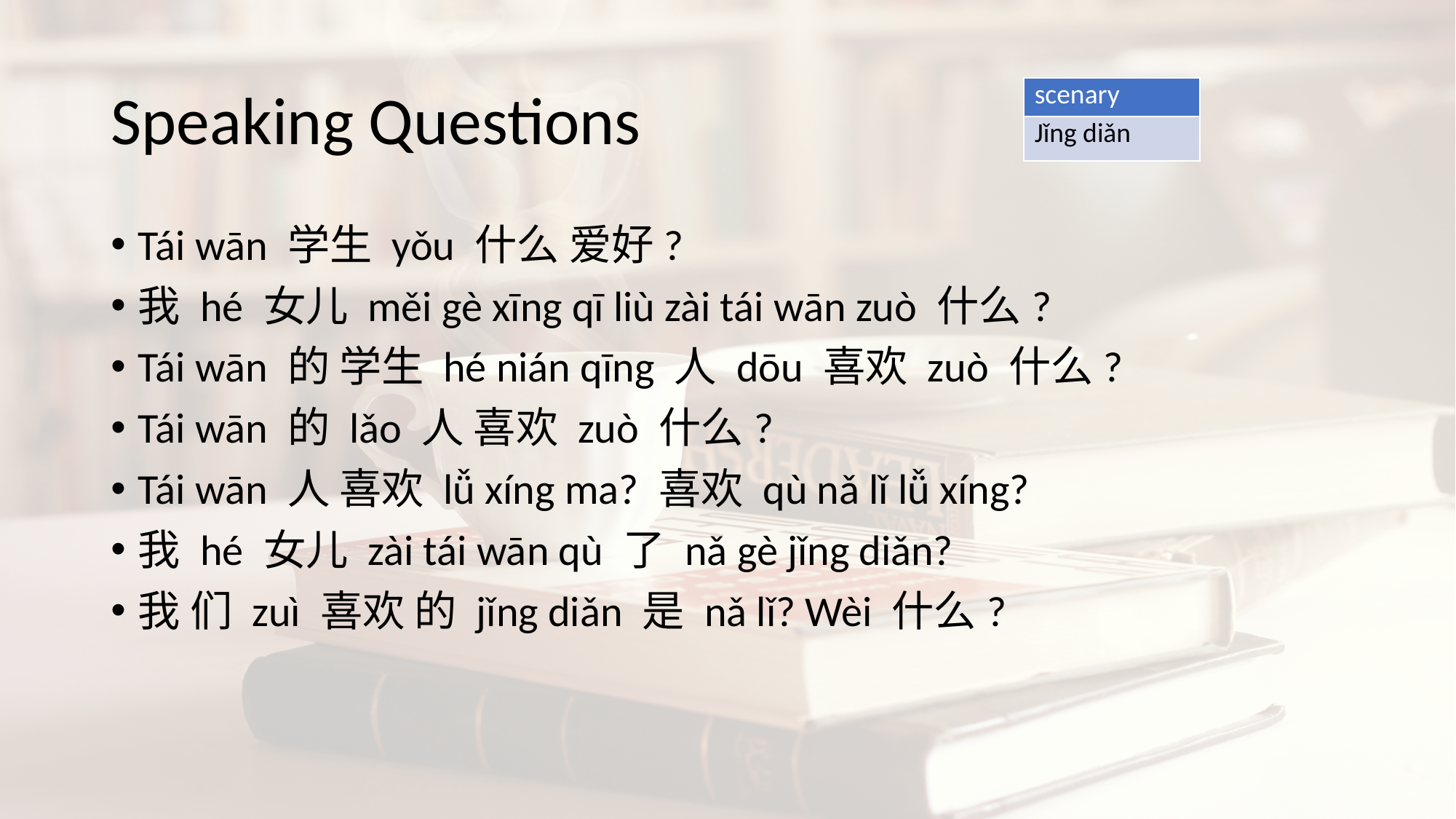

# Speaking Questions
| scenary |
| --- |
| Jǐng diǎn |
Tái wān 学生 yǒu 什么 爱好?
我 hé 女儿 měi gè xīng qī liù zài tái wān zuò 什么?
Tái wān 的 学生 hé nián qīng 人 dōu 喜欢 zuò 什么?
Tái wān 的 lǎo 人 喜欢 zuò 什么?
Tái wān 人 喜欢 lǚ xíng ma? 喜欢 qù nǎ lǐ lǚ xíng?
我 hé 女儿 zài tái wān qù 了 nǎ gè jǐng diǎn?
我 们 zuì 喜欢 的 jǐng diǎn 是 nǎ lǐ? Wèi 什么?